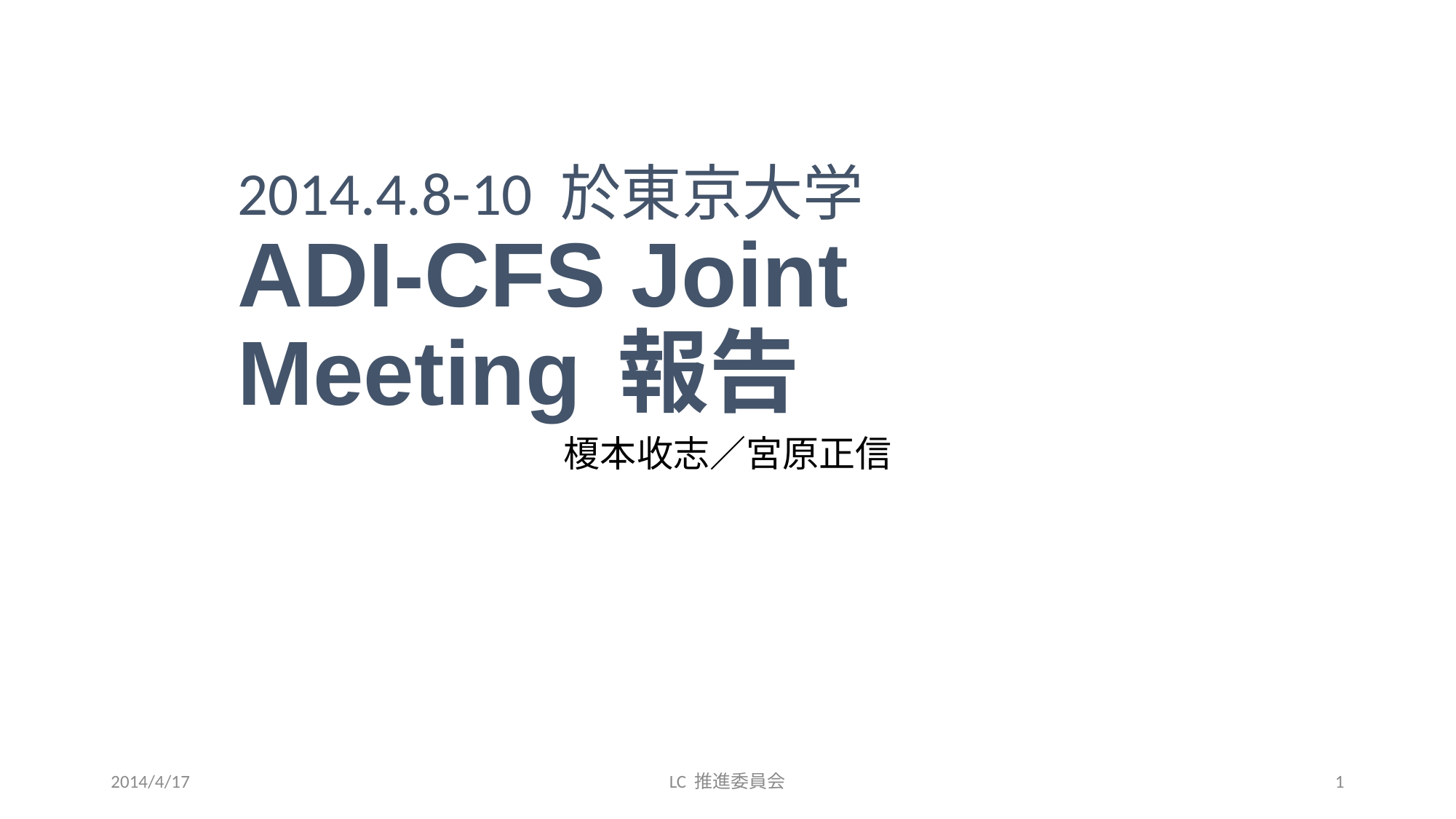

# 2014.4.8-10 於東京大学 ADI-CFS Joint Meeting　報告
榎本收志／宮原正信
2014/4/17
LC 推進委員会
1